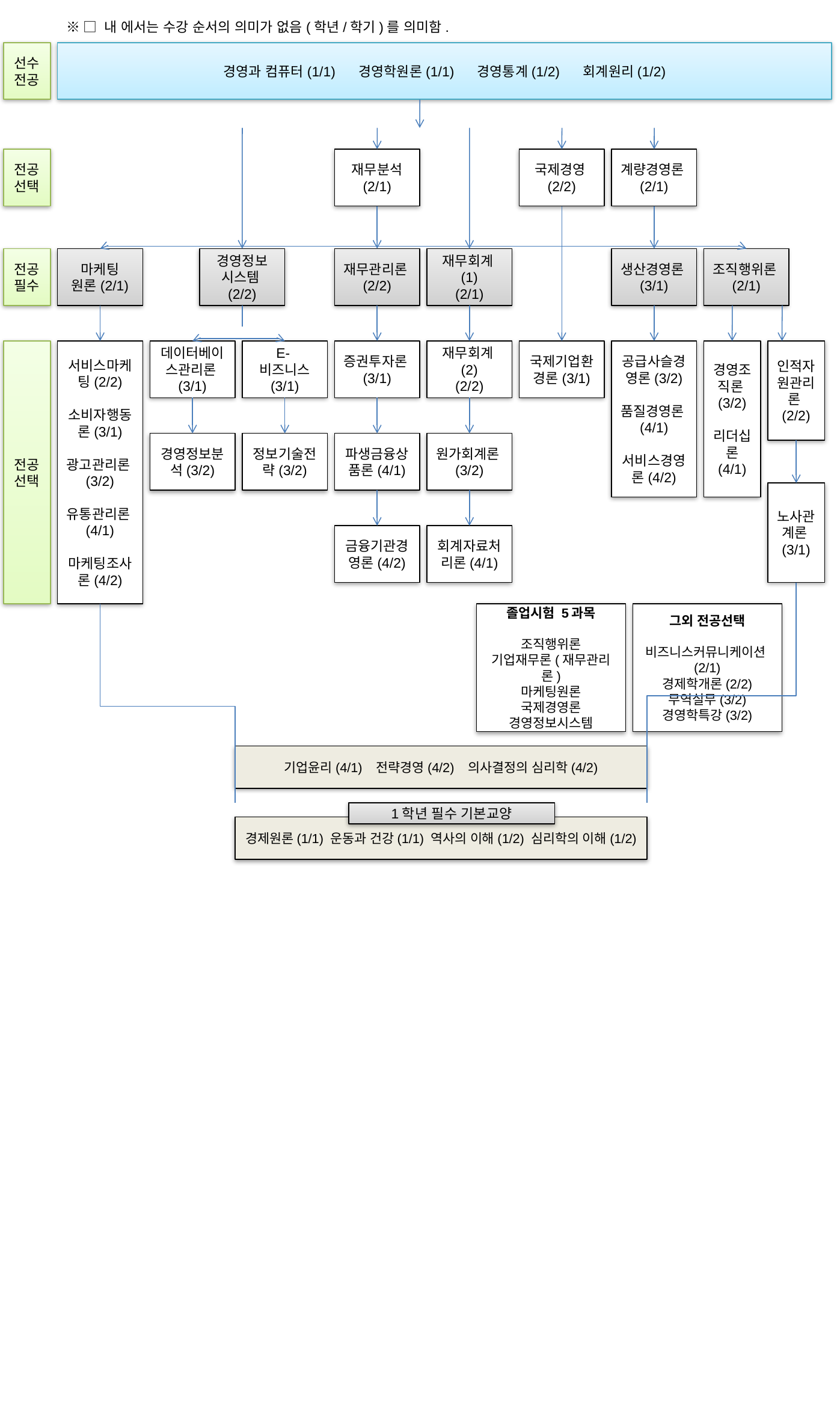

※ □ 내 에서는 수강 순서의 의미가 없음(학년/학기)를 의미함.
선수
전공
경영과 컴퓨터(1/1)     경영학원론(1/1)     경영통계(1/2)     회계원리(1/2)
전공
선택
재무분석
(2/1)
국제경영(2/2)
계량경영론(2/1)
전공
필수
마케팅 원론(2/1)
경영정보
시스템(2/2)
재무관리론(2/2)
재무회계(1)
(2/1)
생산경영론(3/1)
조직행위론(2/1)
전공선택
서비스마케팅(2/2)

소비자행동론(3/1)

광고관리론(3/2)

유통관리론(4/1)

마케팅조사론(4/2)
데이터베이스관리론(3/1)
E-비즈니스
(3/1)
증권투자론(3/1)
재무회계(2)
(2/2)
국제기업환경론(3/1)
공급사슬경영론(3/2)

품질경영론(4/1)

서비스경영론(4/2)
경영조직론(3/2)

리더십론
(4/1)
인적자원관리론(2/2)
경영정보분석(3/2)
정보기술전략(3/2)
파생금융상품론(4/1)
원가회계론(3/2)
노사관계론(3/1)
금융기관경영론(4/2)
회계자료처리론(4/1)
졸업시험 5과목

조직행위론
기업재무론(재무관리론)
마케팅원론
국제경영론
경영정보시스템
그외 전공선택

비즈니스커뮤니케이션(2/1)
경제학개론(2/2)
무역실무(3/2)
경영학특강(3/2)
기업윤리(4/1)   전략경영(4/2)   의사결정의 심리학(4/2)
1학년 필수 기본교양
경제원론(1/1) 운동과 건강(1/1) 역사의 이해(1/2) 심리학의 이해(1/2)